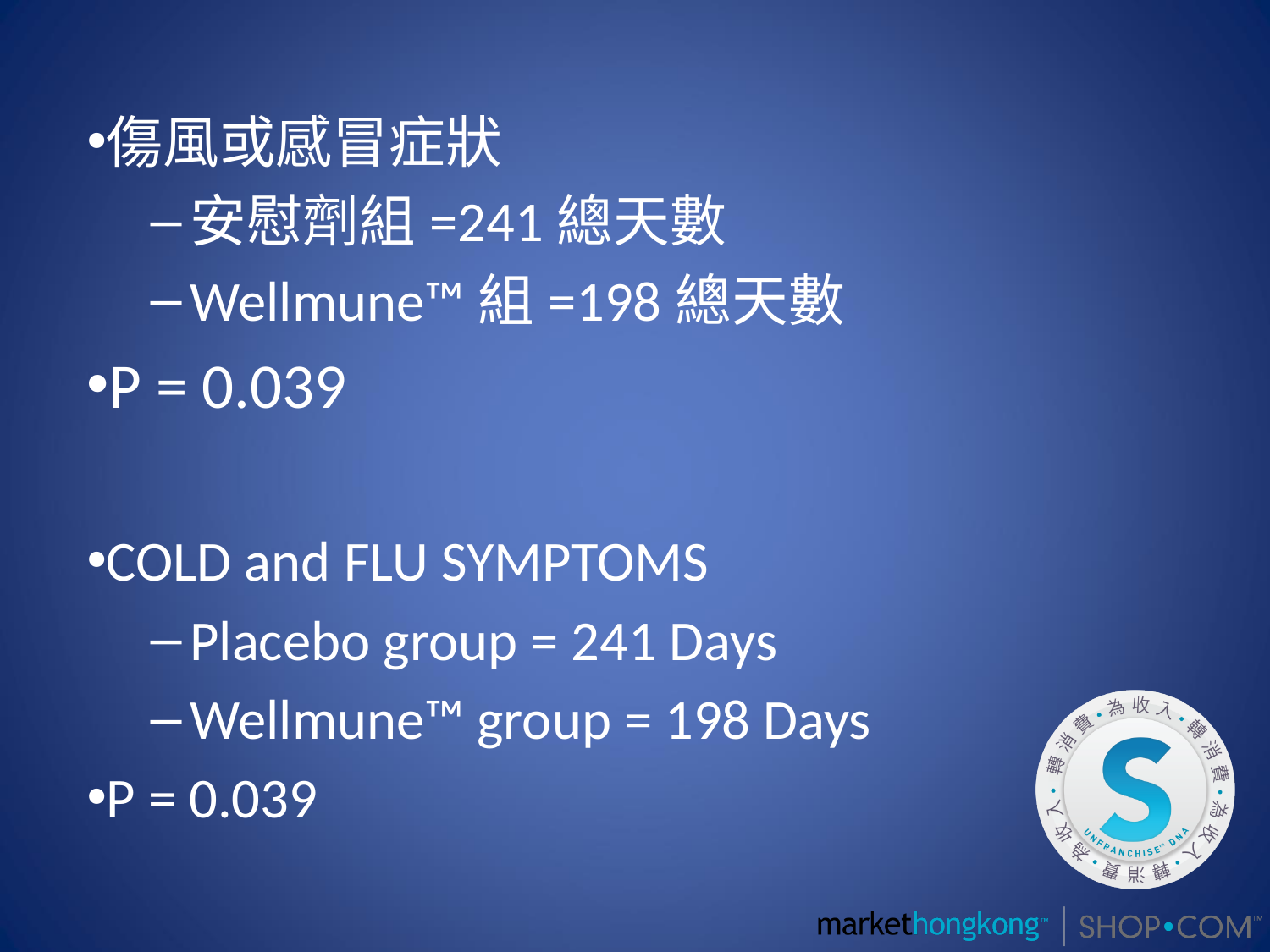

傷風或感冒症狀
安慰劑組=241總天數
Wellmune™組=198總天數
P = 0.039

COLD and FLU SYMPTOMS
Placebo group = 241 Days
Wellmune™ group = 198 Days
P = 0.039